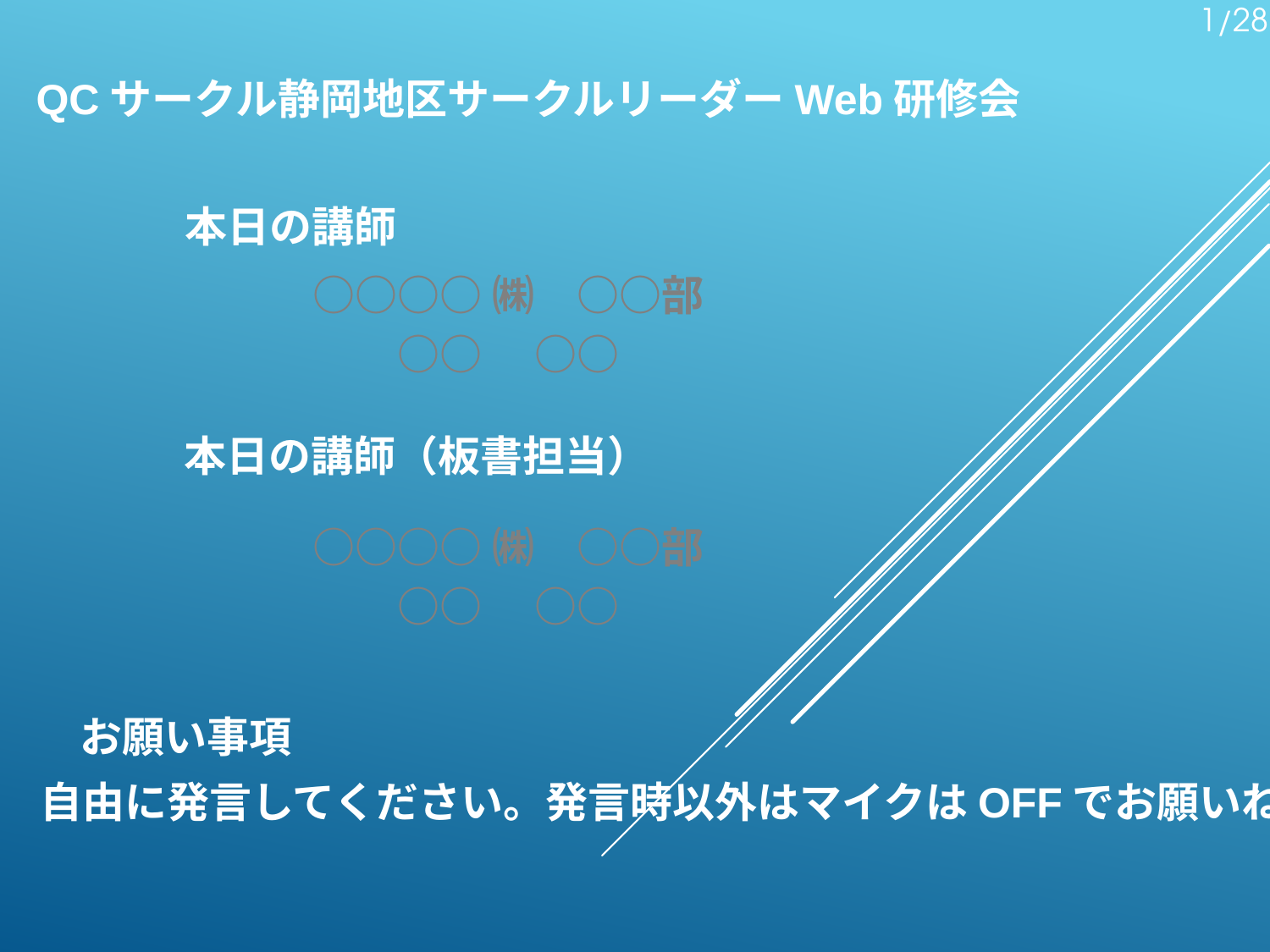

1/28
QCサークル静岡地区サークルリーダーWeb研修会
本日の講師
○○○○㈱　○○部
○○　○○
本日の講師（板書担当）
○○○○㈱　○○部
○○　○○
お願い事項
自由に発言してください。発言時以外はマイクはOFFでお願いね。